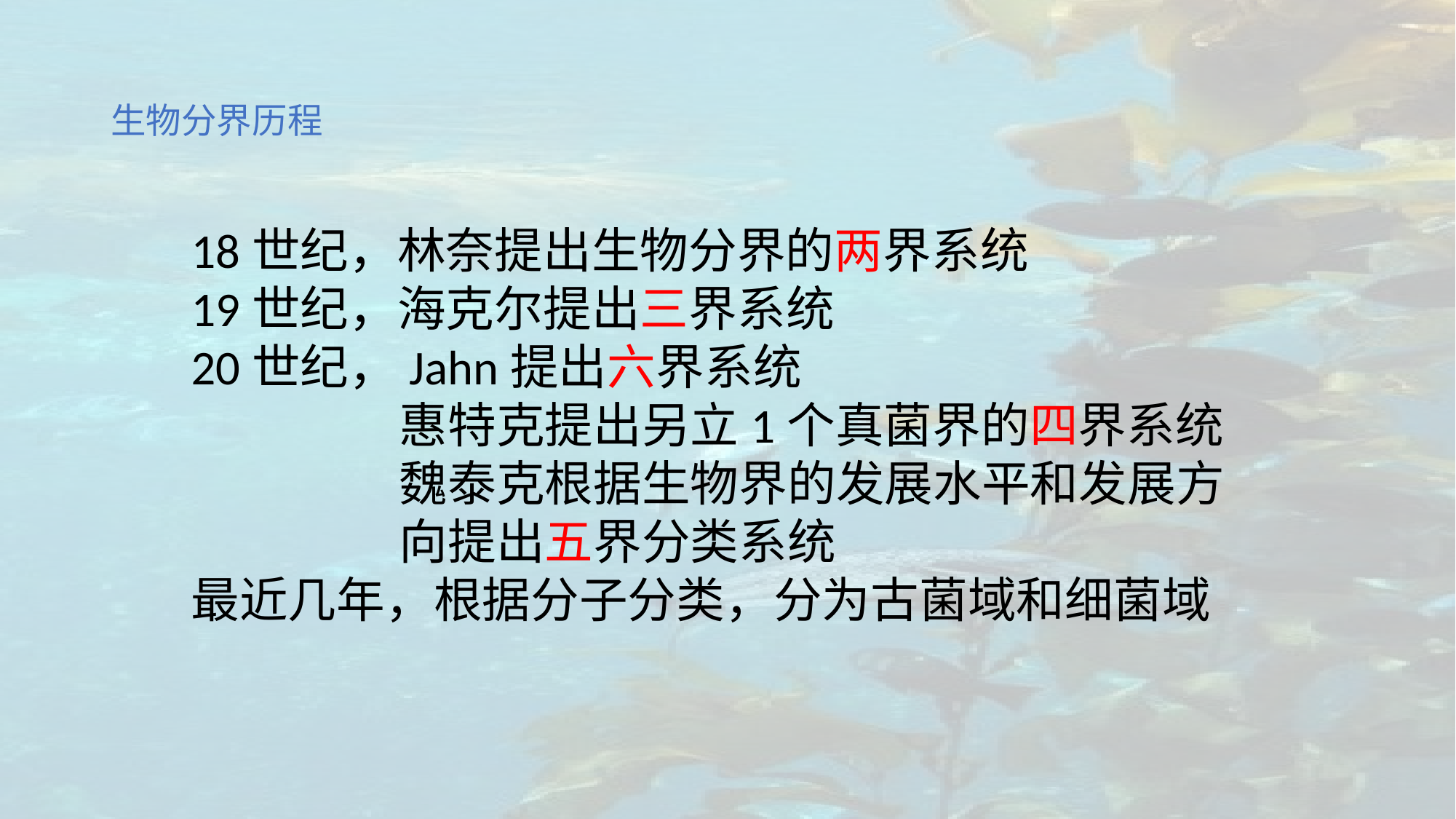

# 生物分界历程
18世纪，林奈提出生物分界的两界系统
19世纪，海克尔提出三界系统
20世纪，Jahn提出六界系统
                  惠特克提出另立1个真菌界的四界系统
                  魏泰克根据生物界的发展水平和发展方
                  向提出五界分类系统
最近几年，根据分子分类，分为古菌域和细菌域